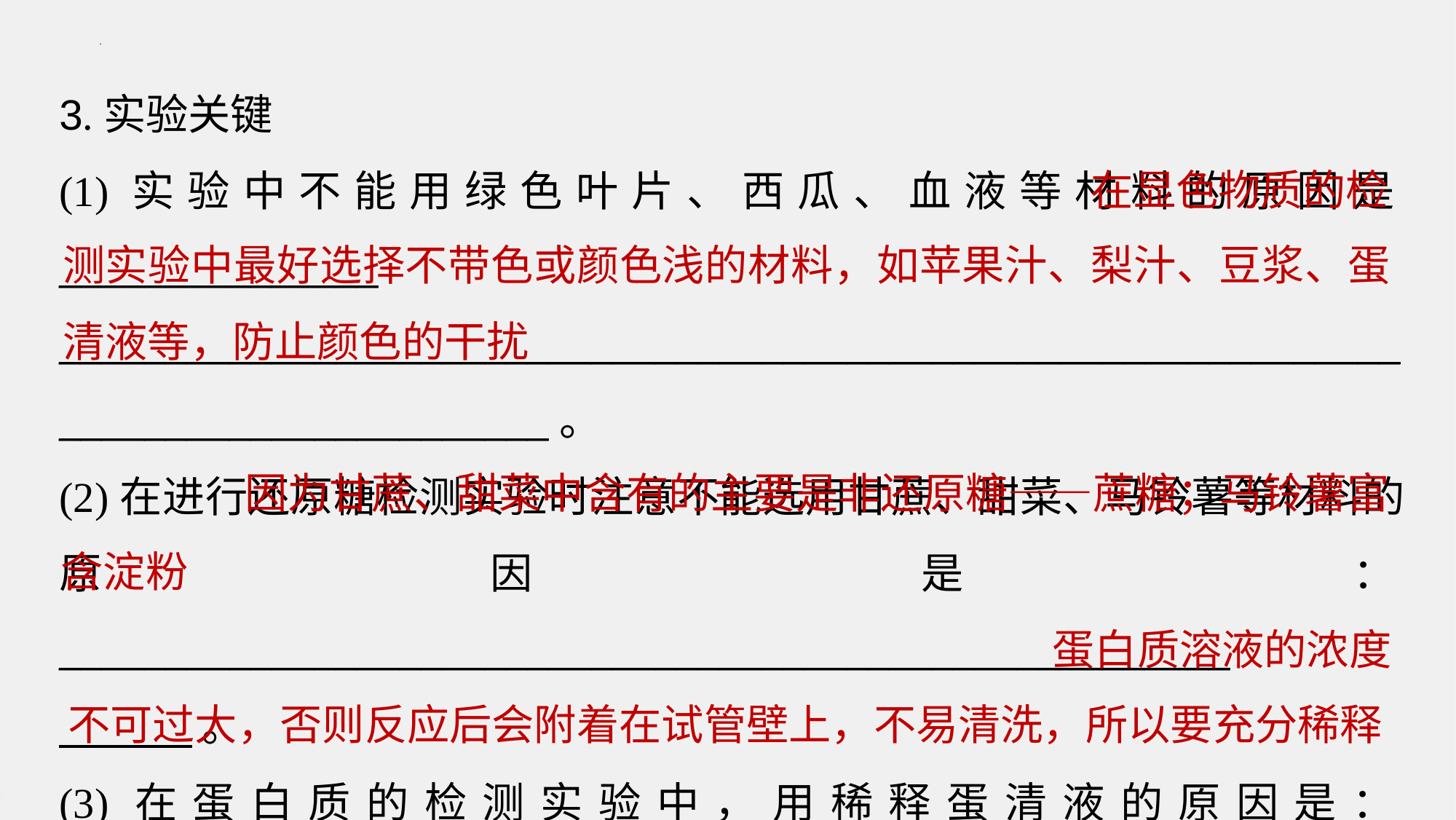

3.实验关键
(1)实验中不能用绿色叶片、西瓜、血液等材料的原因是_______________
______________________________________________________________________________________。
(2)在进行还原糖检测实验时注意不能选用甘蔗、甜菜、马铃薯等材料的原因是：_______________________________________________________
              。
(3)在蛋白质的检测实验中，用稀释蛋清液的原因是：_________________
                                                                                                                              。
在显色物质的检
测实验中最好选择不带色或颜色浅的材料，如苹果汁、梨汁、豆浆、蛋清液等，防止颜色的干扰
因为甘蔗、甜菜中含有的主要是非还原糖——蔗糖；马铃薯富
含淀粉
蛋白质溶液的浓度
不可过大，否则反应后会附着在试管壁上，不易清洗，所以要充分稀释